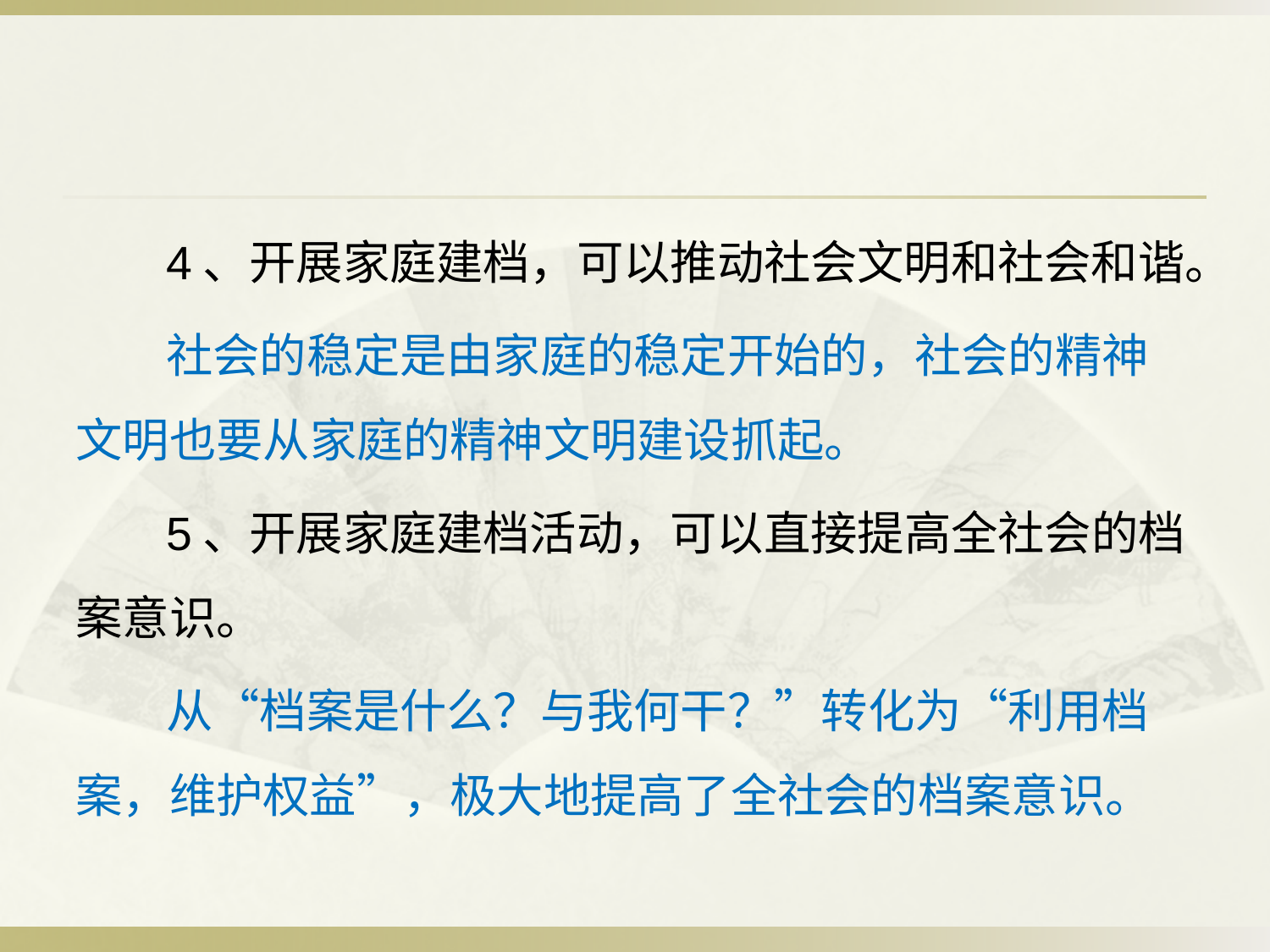

4、开展家庭建档，可以推动社会文明和社会和谐。
社会的稳定是由家庭的稳定开始的，社会的精神文明也要从家庭的精神文明建设抓起。
5、开展家庭建档活动，可以直接提高全社会的档案意识。
从“档案是什么？与我何干？”转化为“利用档案，维护权益”，极大地提高了全社会的档案意识。

56